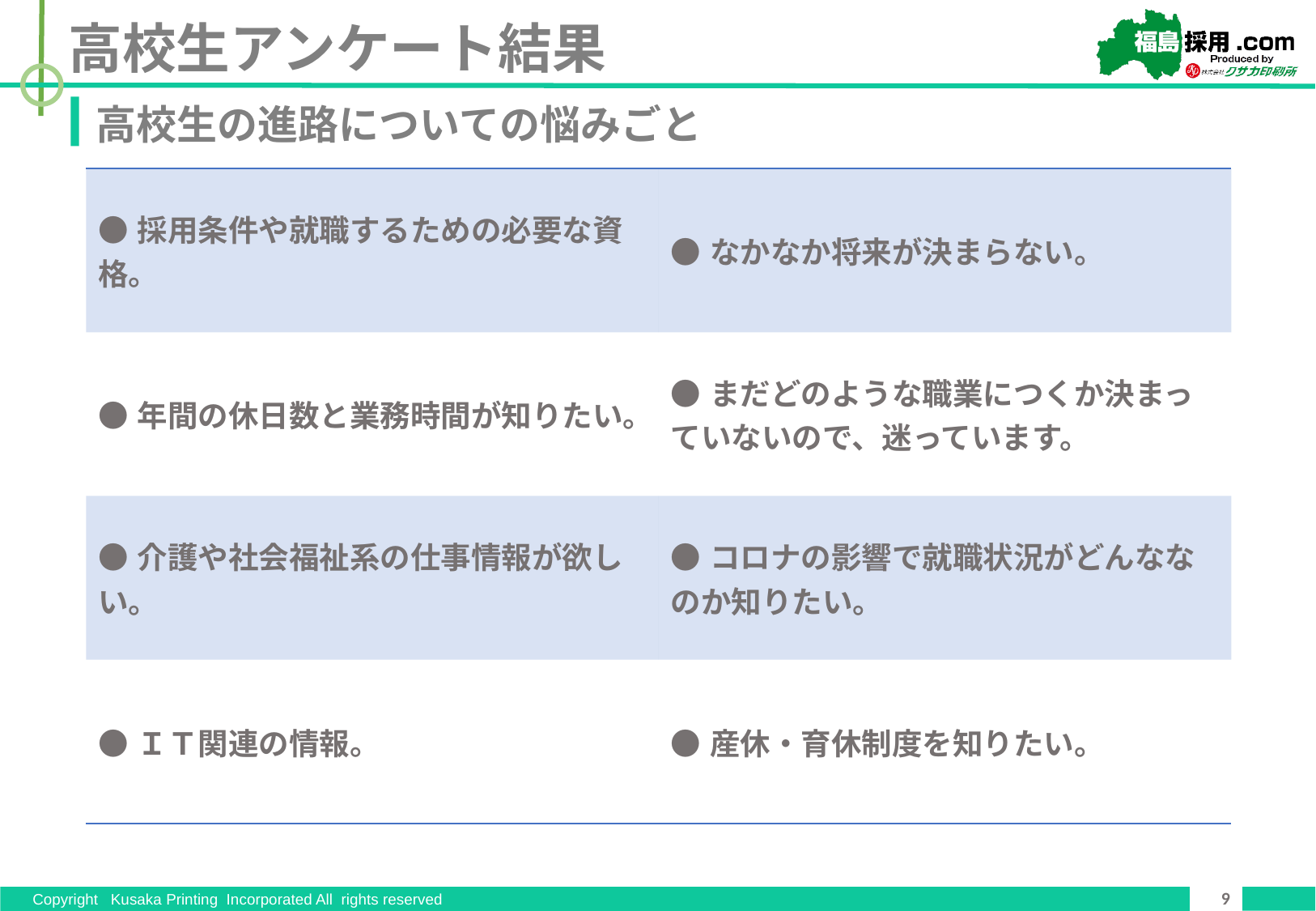

高校生アンケート結果
高校生の進路についての悩みごと
| ●採用条件や就職するための必要な資格。 | ●なかなか将来が決まらない。 |
| --- | --- |
| ●年間の休日数と業務時間が知りたい。 | ●まだどのような職業につくか決まっていないので、迷っています。 |
| ●介護や社会福祉系の仕事情報が欲しい。 | ●コロナの影響で就職状況がどんななのか知りたい。 |
| ●ＩＴ関連の情報。 | ●産休・育休制度を知りたい。 |